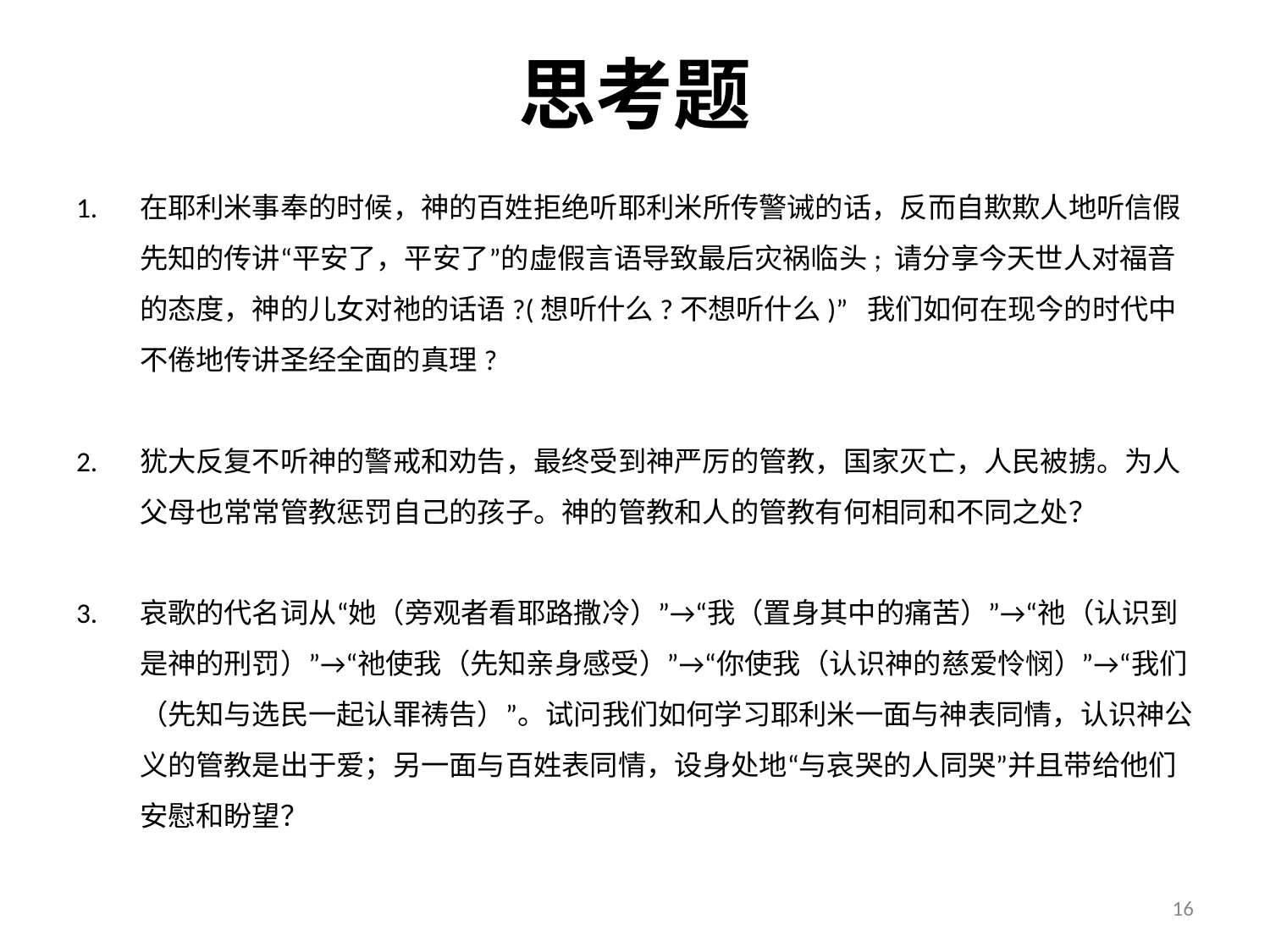

# 思考题
在耶利米事奉的时候，神的百姓拒绝听耶利米所传警诫的话，反而自欺欺人地听信假先知的传讲“平安了，平安了”的虚假言语导致最后灾祸临头; 请分享今天世人对福音的态度，神的儿女对祂的话语?(想听什么?不想听什么)”  我们如何在现今的时代中不倦地传讲圣经全面的真理?

犹大反复不听神的警戒和劝告，最终受到神严厉的管教，国家灭亡，人民被掳。为人父母也常常管教惩罚自己的孩子。神的管教和人的管教有何相同和不同之处？

哀歌的代名词从“她（旁观者看耶路撒冷）”→“我（置身其中的痛苦）”→“祂（认识到是神的刑罚）”→“祂使我（先知亲身感受）”→“你使我（认识神的慈爱怜悯）”→“我们（先知与选民一起认罪祷告）”。试问我们如何学习耶利米一面与神表同情，认识神公义的管教是出于爱；另一面与百姓表同情，设身处地“与哀哭的人同哭”并且带给他们安慰和盼望？

16